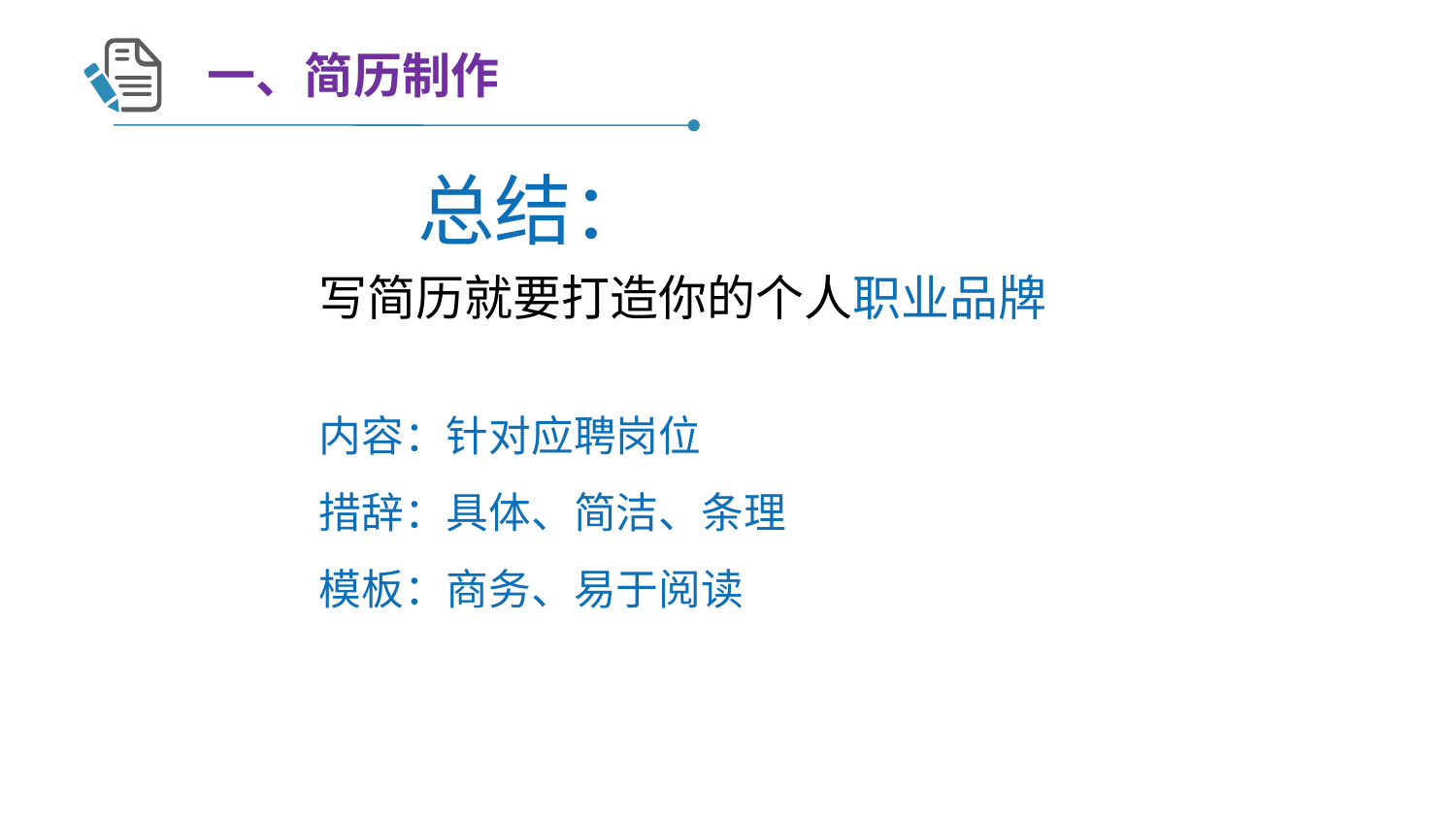

一、简历制作

总结：
写简历就要打造你的个人职业品牌

内容：针对应聘岗位
措辞：具体、简洁、条理
模板：商务、易于阅读